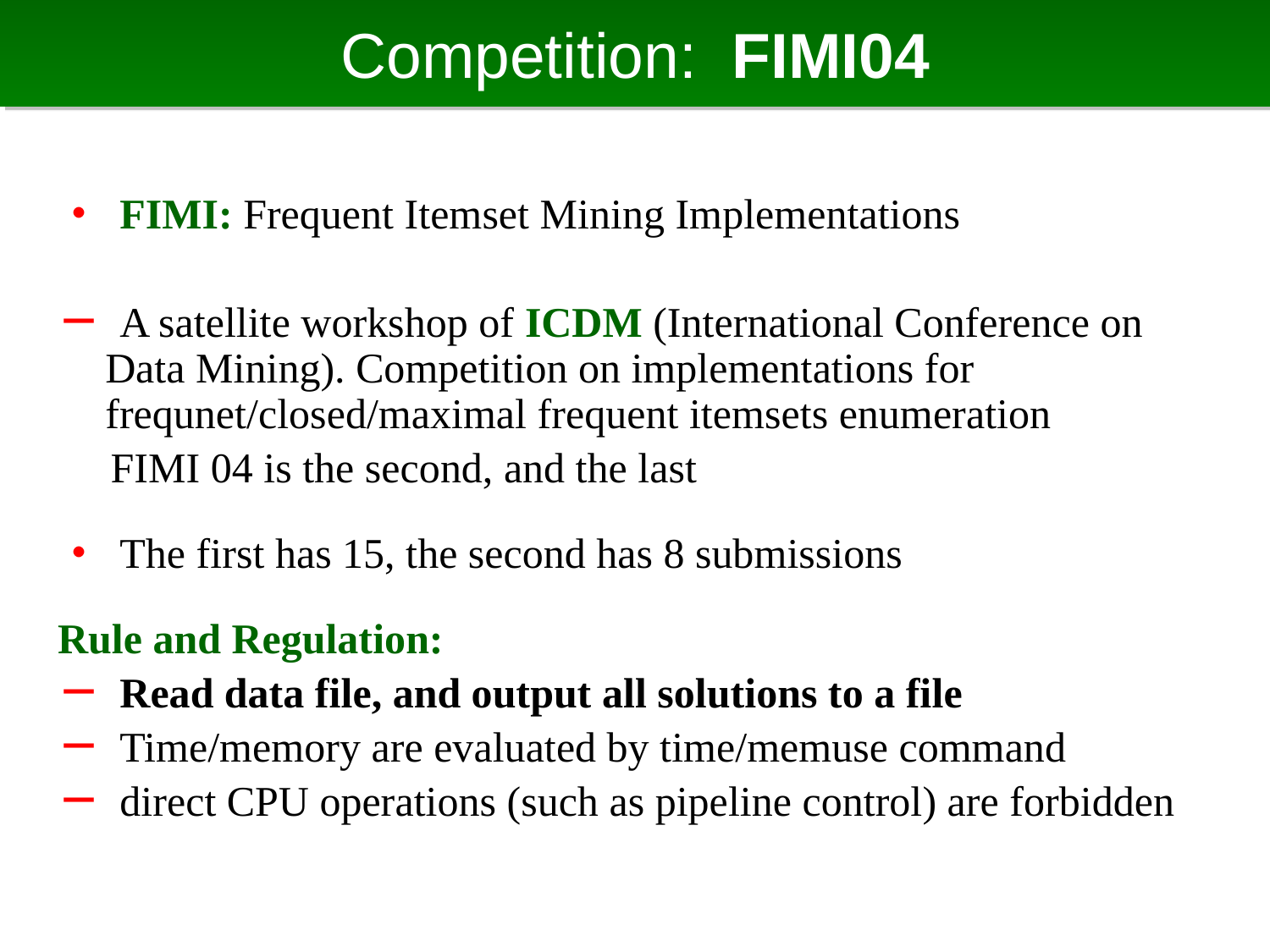

# Competition:  FIMI04
・ FIMI: Frequent Itemset Mining Implementations

－ A satellite workshop of ICDM (International Conference on Data Mining). Competition on implementations for frequnet/closed/maximal frequent itemsets enumeration
     FIMI 04 is the second, and the last

・ The first has 15, the second has 8 submissions

Rule and Regulation:
－ Read data file, and output all solutions to a file
－ Time/memory are evaluated by time/memuse command
－ direct CPU operations (such as pipeline control) are forbidden